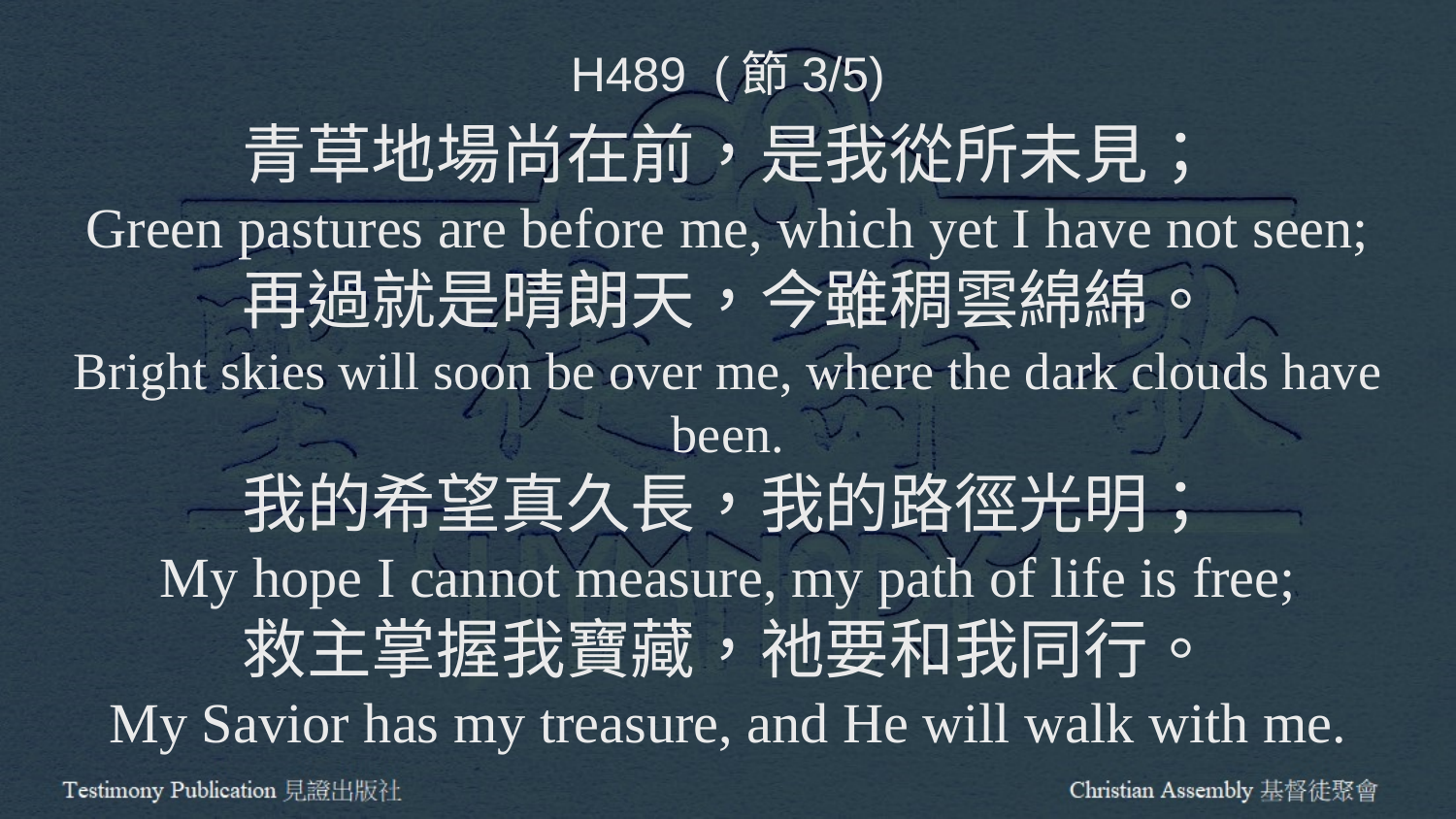

H489  (節3/5)
青草地場尚在前，是我從所未見；
Green pastures are before me, which yet I have not seen;
再過就是晴朗天，今雖稠雲綿綿。
Bright skies will soon be over me, where the dark clouds have been.
我的希望真久長，我的路徑光明；
My hope I cannot measure, my path of life is free;
救主掌握我寶藏，祂要和我同行。
My Savior has my treasure, and He will walk with me.